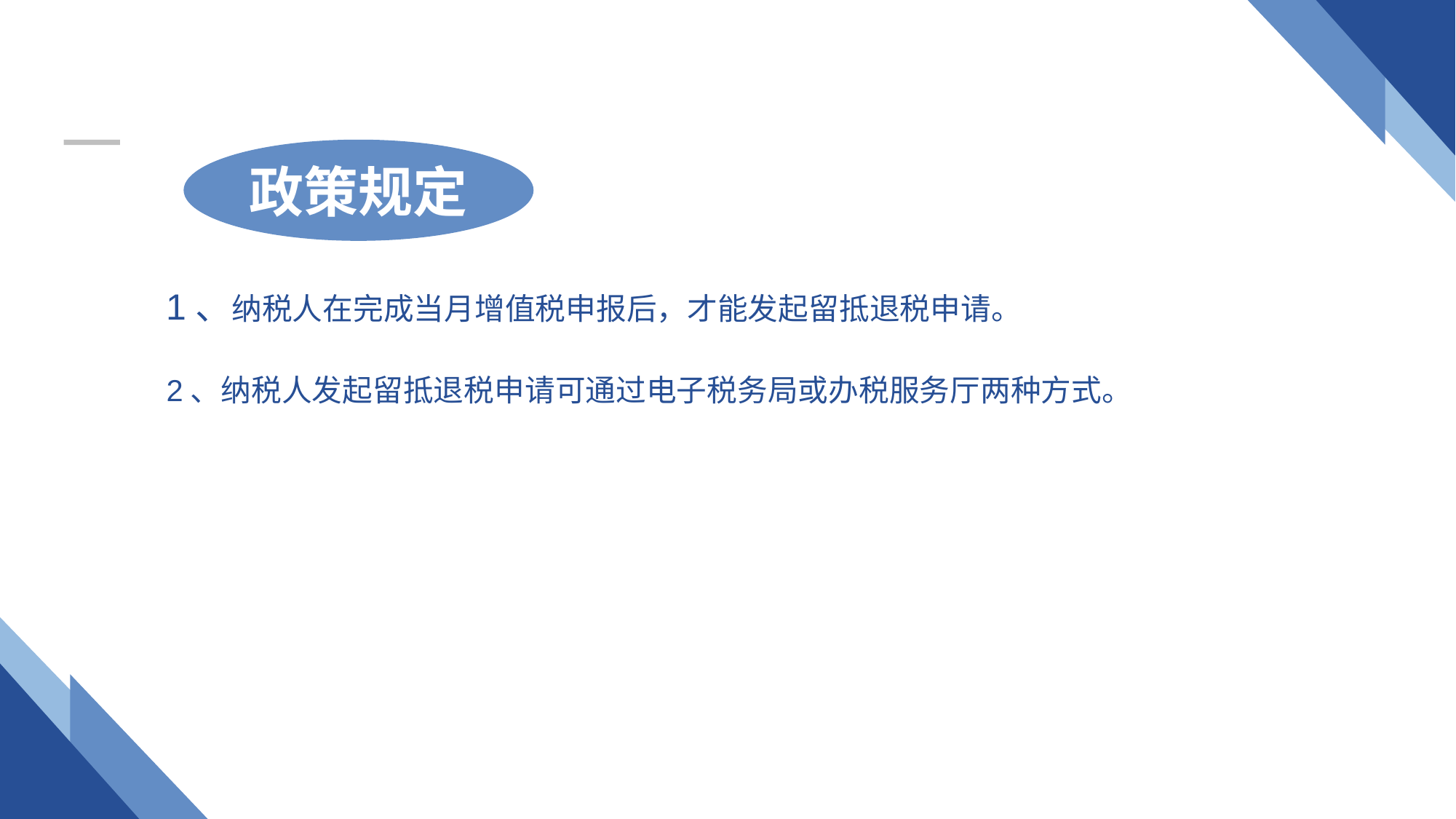

政策规定
1、纳税人在完成当月增值税申报后，才能发起留抵退税申请。

2、纳税人发起留抵退税申请可通过电子税务局或办税服务厅两种方式。